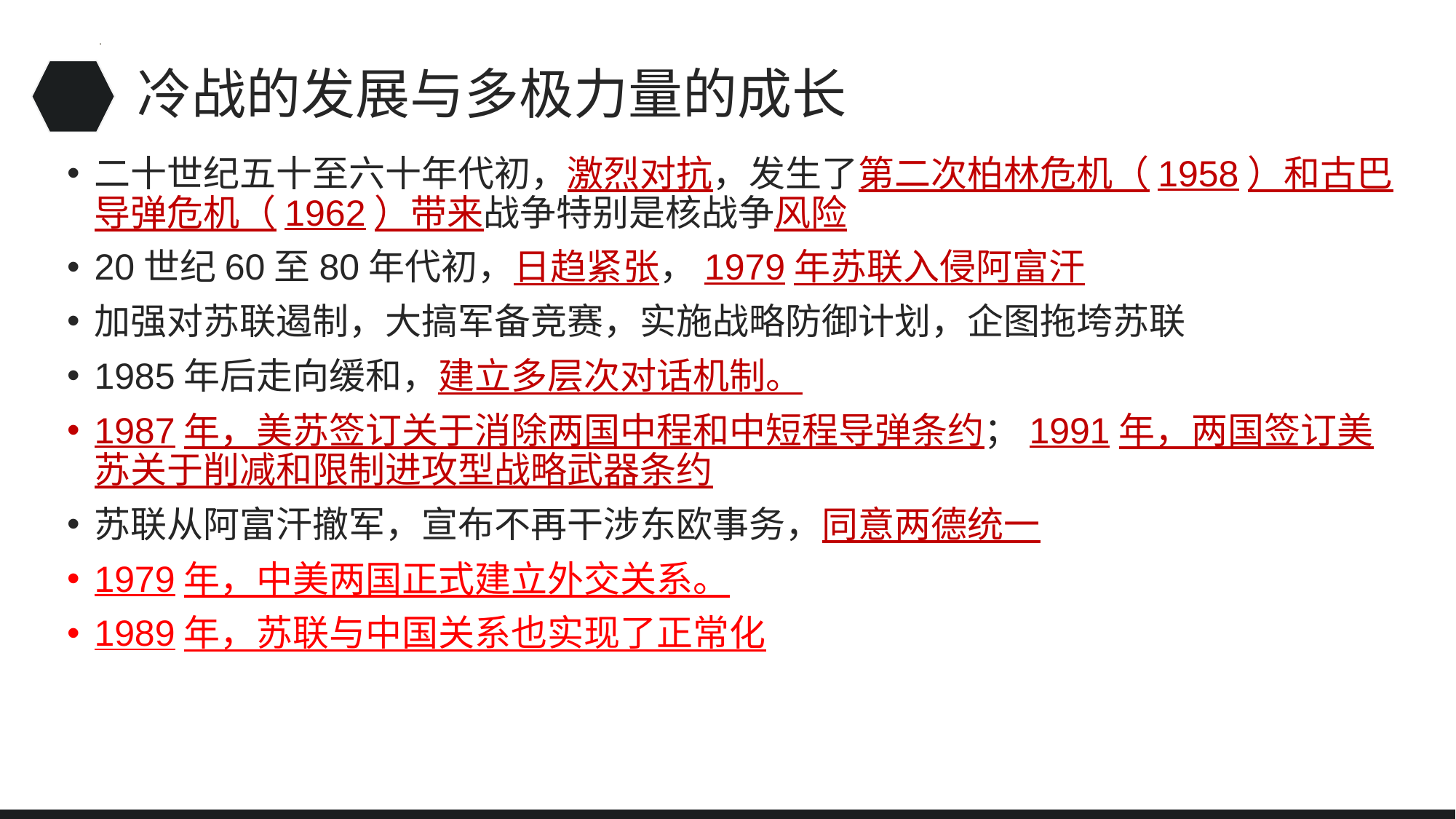

# 冷战的发展与多极力量的成长
二十世纪五十至六十年代初，激烈对抗，发生了第二次柏林危机（1958）和古巴导弹危机（1962）带来战争特别是核战争风险
20世纪60至80年代初，日趋紧张，1979年苏联入侵阿富汗
加强对苏联遏制，大搞军备竞赛，实施战略防御计划，企图拖垮苏联
1985年后走向缓和，建立多层次对话机制。
1987年，美苏签订关于消除两国中程和中短程导弹条约；1991年，两国签订美苏关于削减和限制进攻型战略武器条约
苏联从阿富汗撤军，宣布不再干涉东欧事务，同意两德统一
1979年，中美两国正式建立外交关系。
1989年，苏联与中国关系也实现了正常化